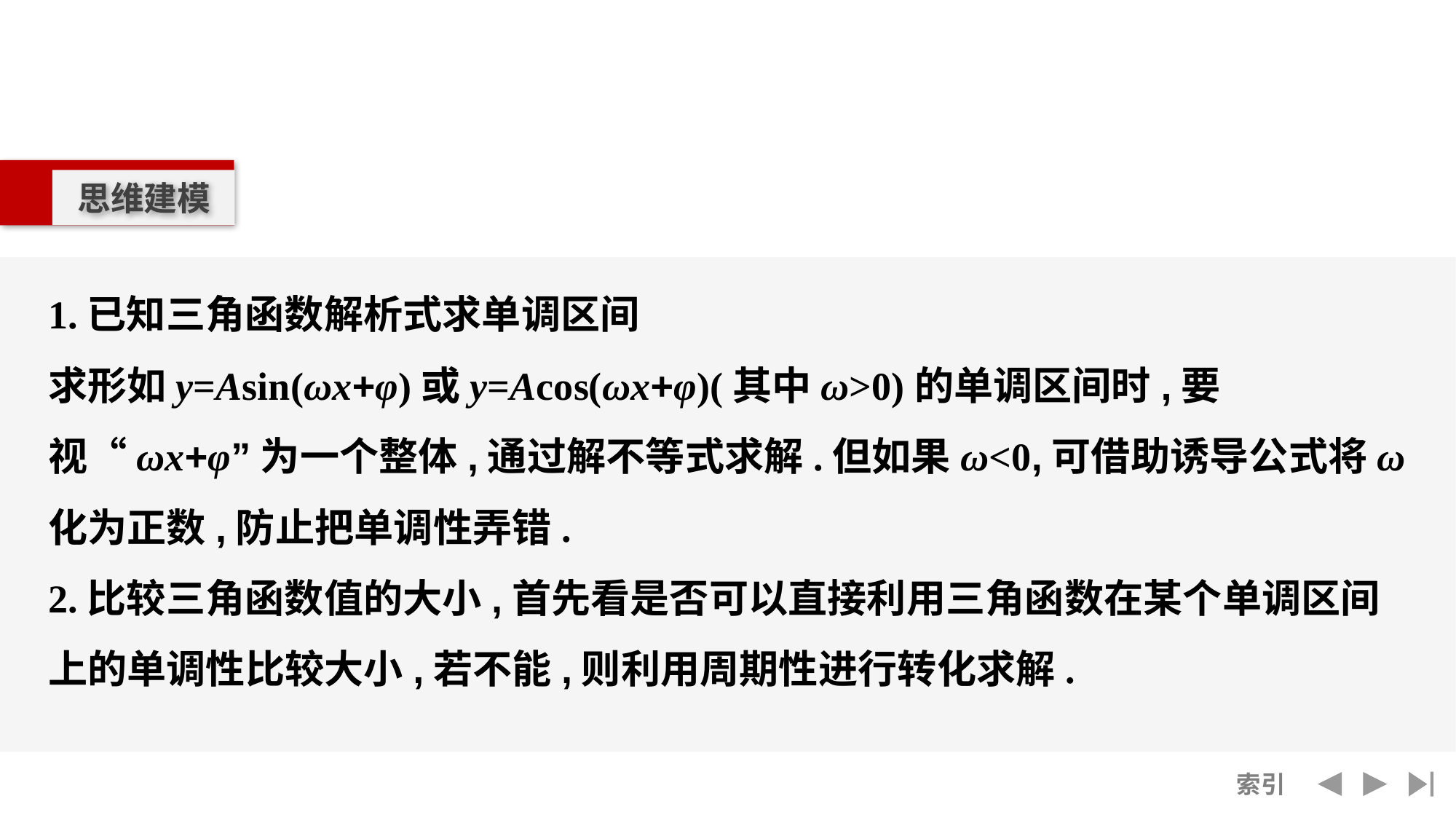

思维建模

1.已知三角函数解析式求单调区间
求形如y=Asin(ωx+φ)或y=Acos(ωx+φ)(其中ω>0)的单调区间时,要视“ωx+φ”为一个整体,通过解不等式求解.但如果ω<0,可借助诱导公式将ω化为正数,防止把单调性弄错.
2.比较三角函数值的大小,首先看是否可以直接利用三角函数在某个单调区间上的单调性比较大小,若不能,则利用周期性进行转化求解.